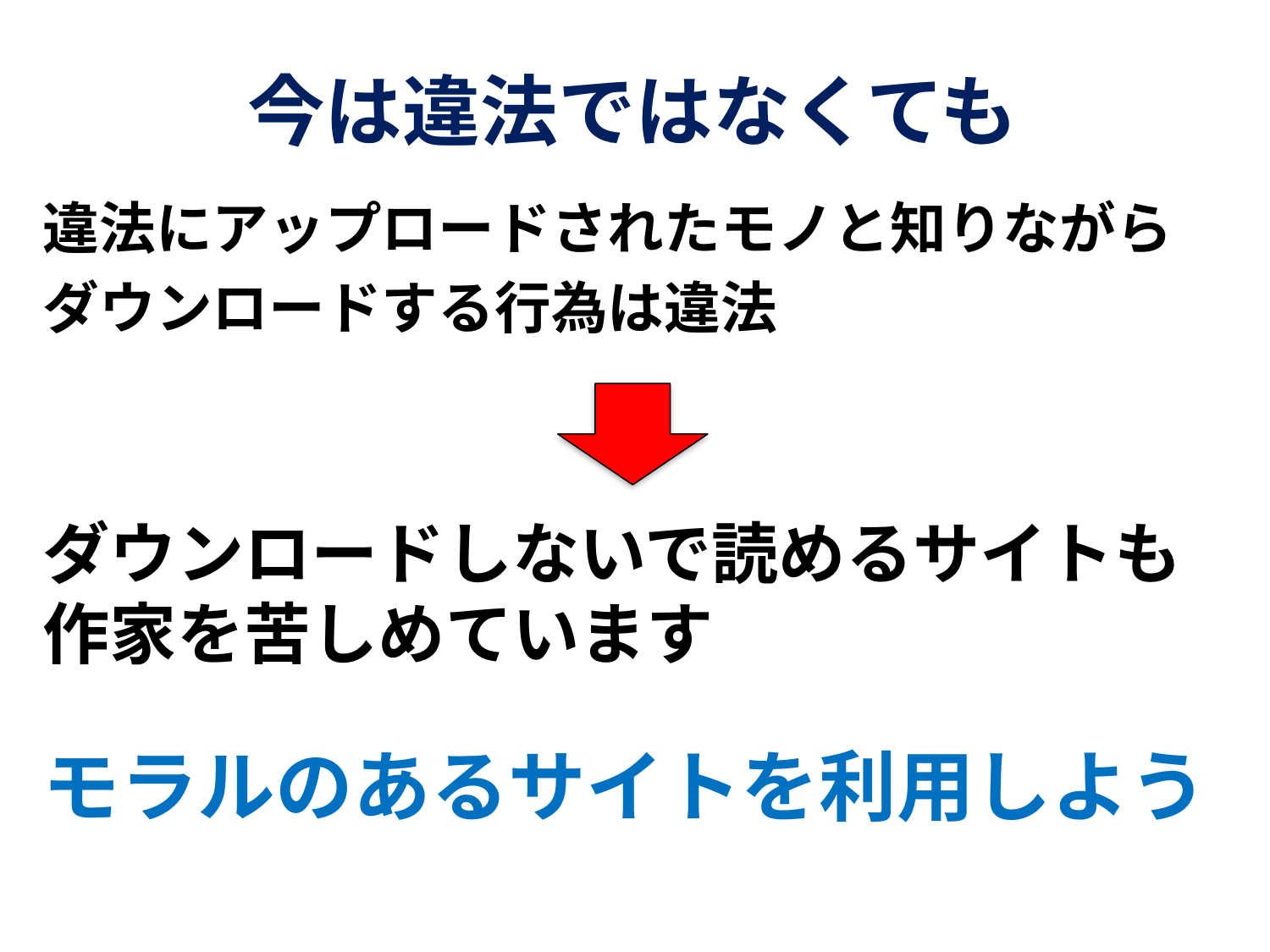

# 今は違法ではなくても
違法にアップロードされたモノと知りながら
ダウンロードする行為は違法

ダウンロードしないで読めるサイトも作家を苦しめています

モラルのあるサイトを利用しよう